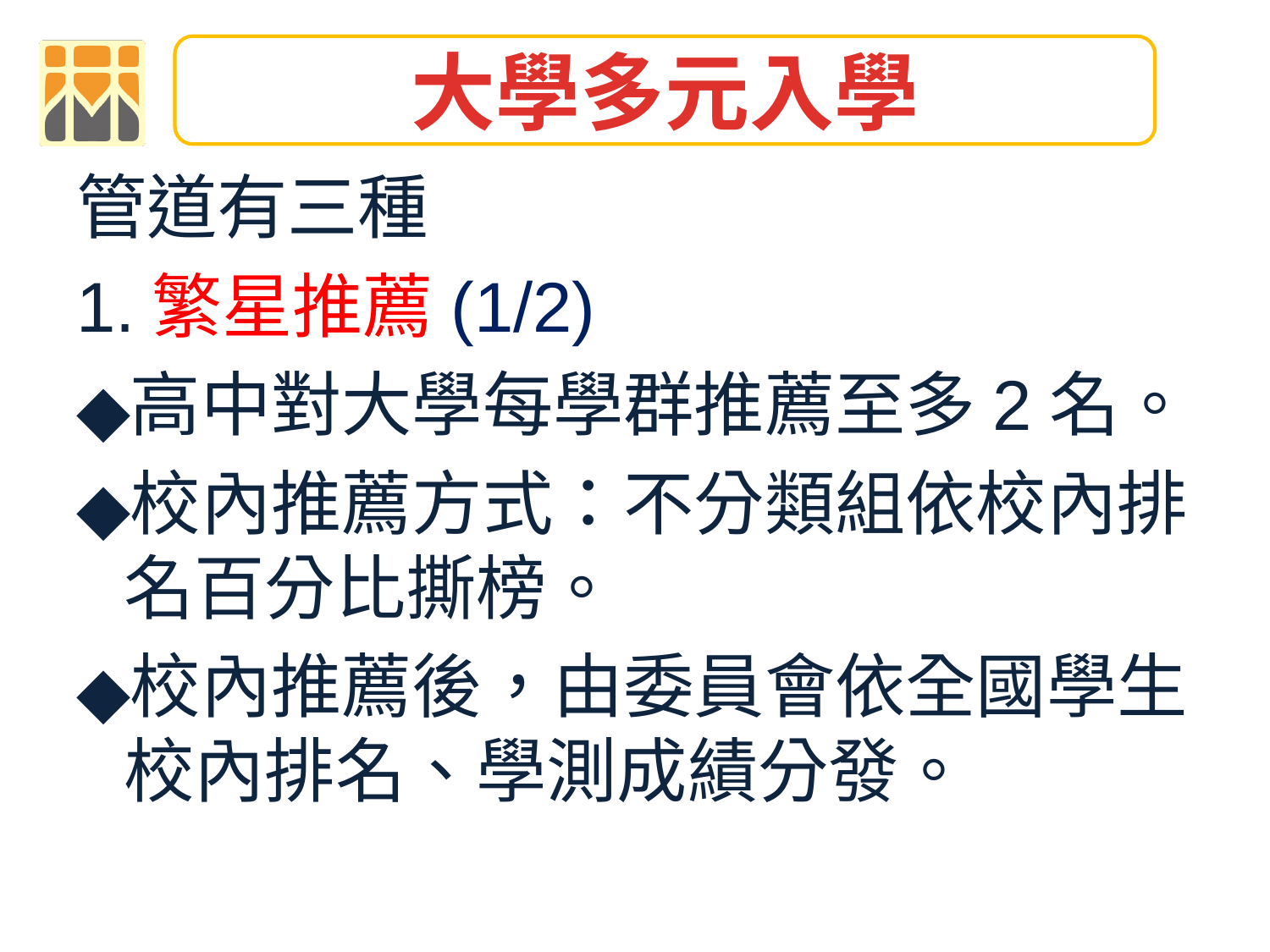

大學多元入學
管道有三種
1.繁星推薦(1/2)
高中對大學每學群推薦至多2名。
校內推薦方式：不分類組依校內排名百分比撕榜。
校內推薦後，由委員會依全國學生校內排名、學測成績分發。